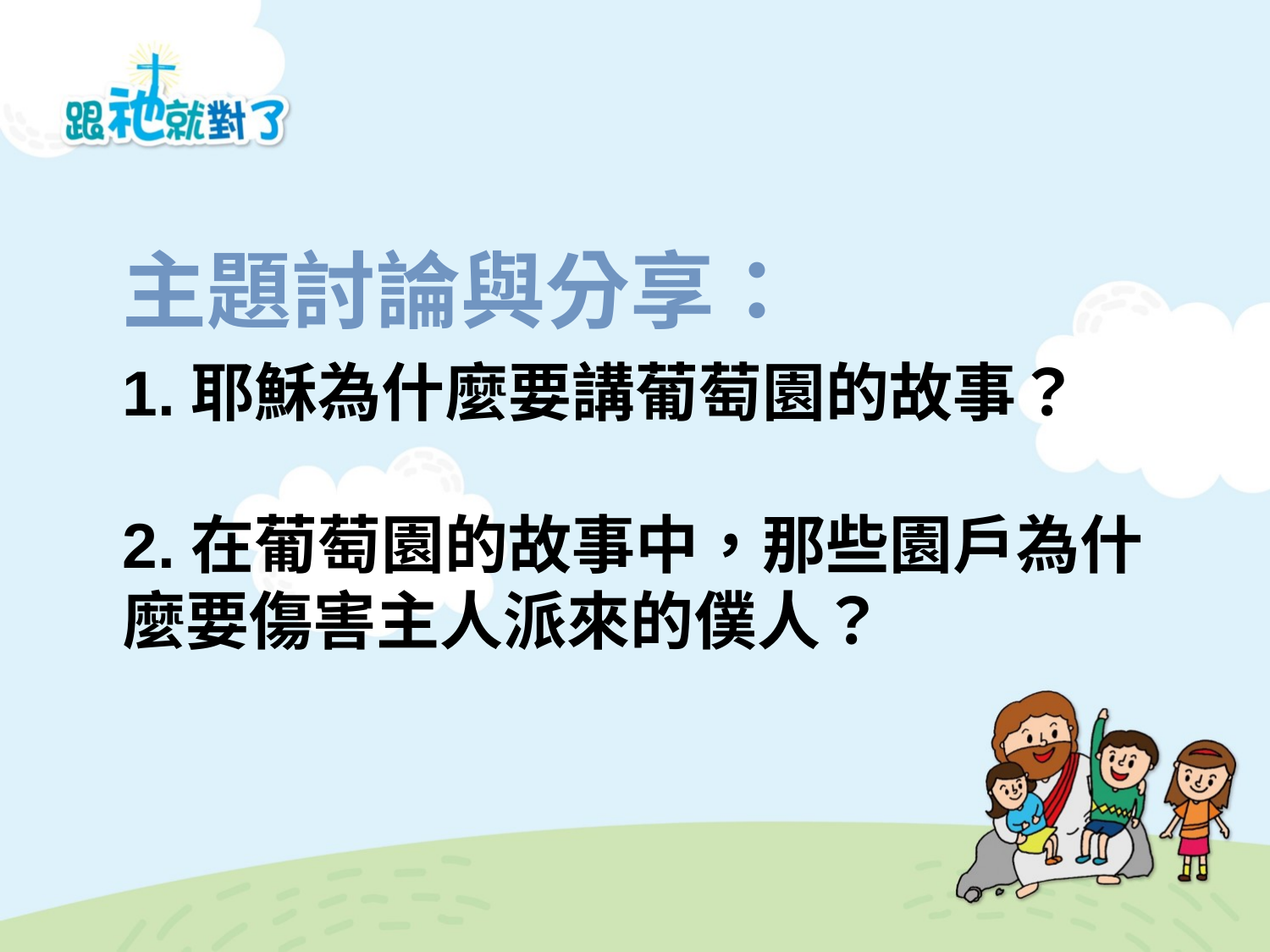

主題討論與分享：
1.耶穌為什麼要講葡萄園的故事？

2.在葡萄園的故事中，那些園戶為什麼要傷害主人派來的僕人？